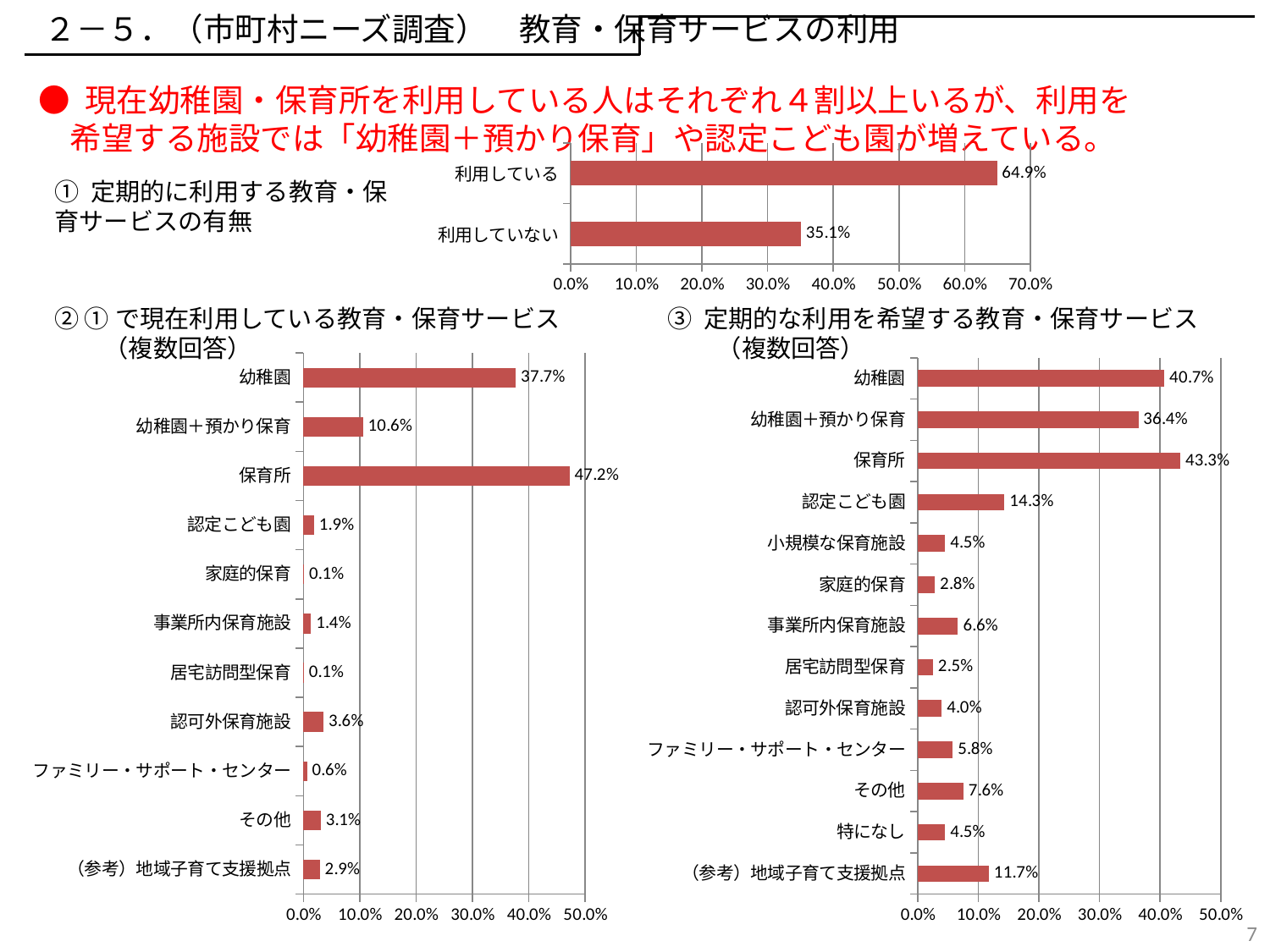

２－５．（市町村ニーズ調査）　教育・保育サービスの利用
● 現在幼稚園・保育所を利用している人はそれぞれ４割以上いるが、利用を
　希望する施設では「幼稚園＋預かり保育」や認定こども園が増えている。

### Chart

| Category | 割合 |
|---|---|
| 利用している | 0.6492062849275128 |
| 利用していない | 0.35079371507248724 |
① 定期的に利用する教育・保育サービスの有無
② ①で現在利用している教育・保育サービス
　　（複数回答）
③ 定期的な利用を希望する教育・保育サービス
　　（複数回答）

### Chart

| Category | 割合 |
|---|---|
| 幼稚園 | 0.37707716089140797 |
| 幼稚園＋預かり保育 | 0.10579028726007987 |
| 保育所 | 0.47240113358237795 |
| 認定こども園 | 0.019096998583022027 |
| 家庭的保育 | 0.0012559577482931857 |
| 事業所内保育施設 | 0.01368671905191292 |
| 居宅訪問型保育 | 0.0008695092103568208 |
| 認可外保育施設 | 0.03616514234187814 |
| ファミリー・サポート・センター | 0.006408604920778049 |
| その他 | 0.030915883034909185 |
| （参考）地域子育て支援拠点 | 0.029305680793507663 |

### Chart

| Category | 割合 |
|---|---|
| 幼稚園 | 0.40727280322493054 |
| 幼稚園＋預かり保育 | 0.3641414457881655 |
| 保育所 | 0.433381373101907 |
| 認定こども園 | 0.14320028406124027 |
| 小規模な保育施設 | 0.045157382459218416 |
| 家庭的保育 | 0.028113708043528206 |
| 事業所内保育施設 | 0.0663157674875201 |
| 居宅訪問型保育 | 0.02498067965829104 |
| 認可外保育施設 | 0.039601478789397834 |
| ファミリー・サポート・センター | 0.057689496000167095 |
| その他 | 0.0756104183637237 |
| 特になし | 0.04513649560331683 |
| （参考）地域子育て支援拠点 | 0.1174676775904923 |
7